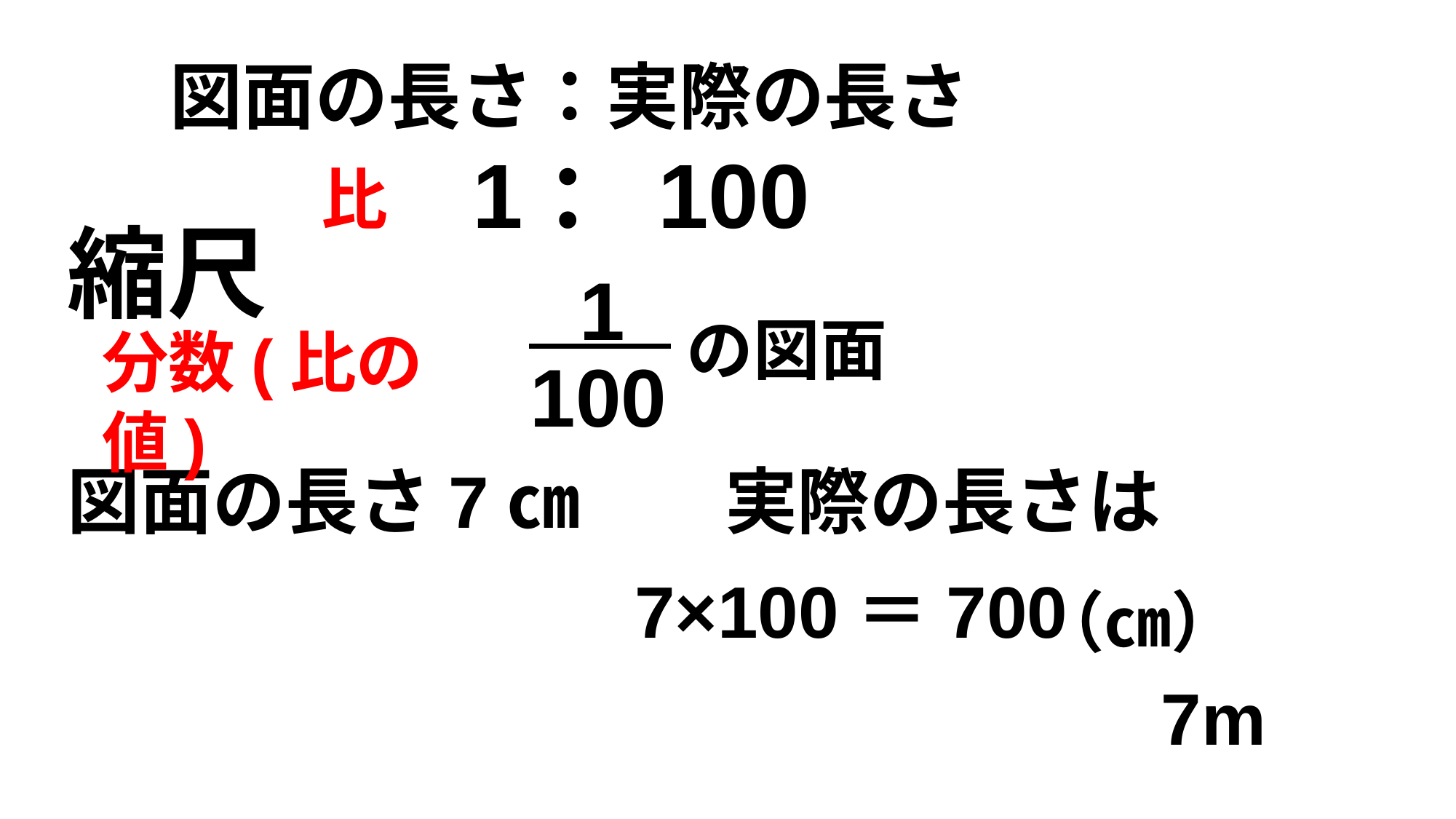

図面の長さ：実際の長さ
1：100
比
縮尺
1
100
の図面
分数(比の値)
図面の長さ7㎝　　実際の長さは
7×100＝700
（㎝）
7m